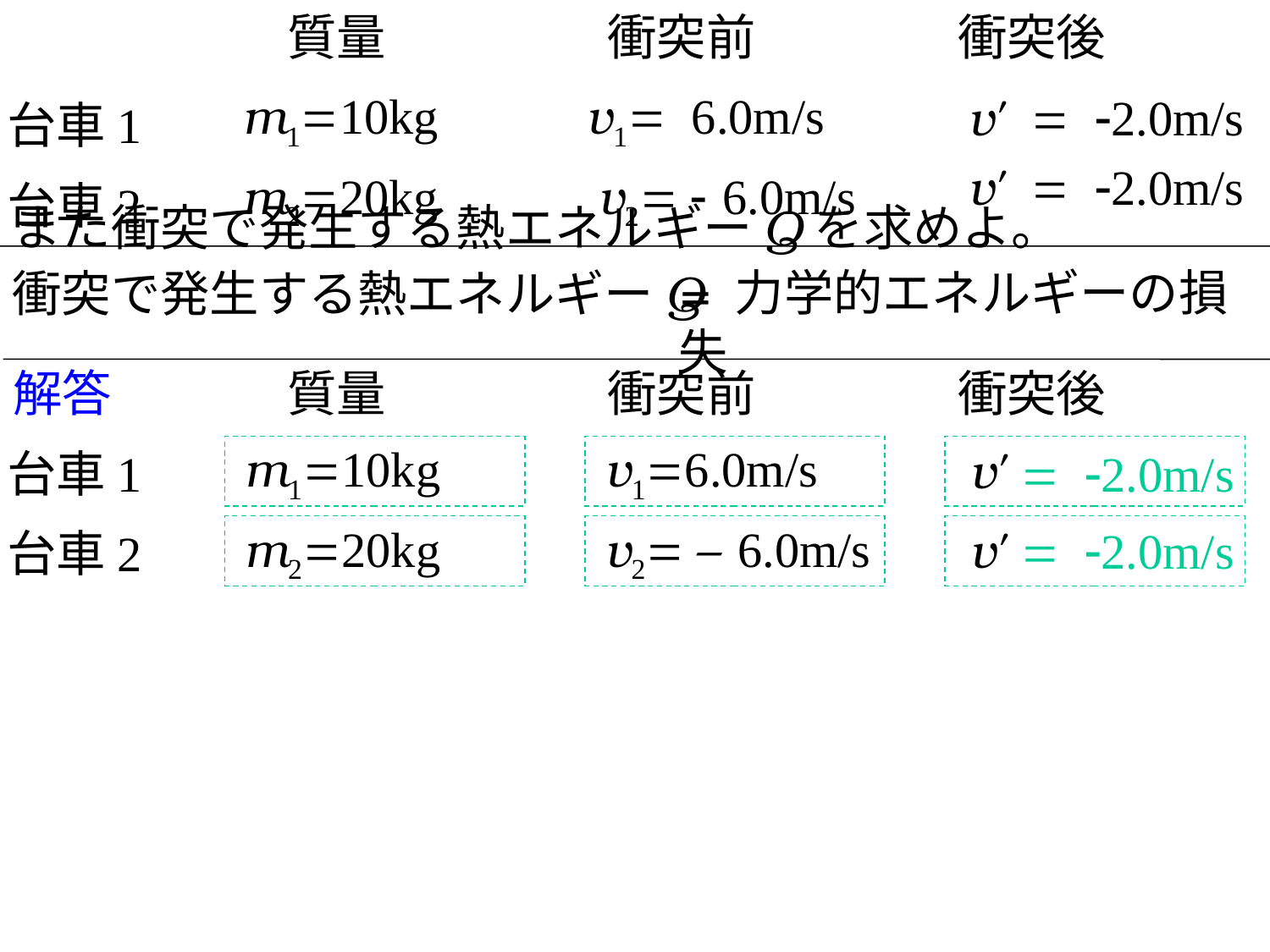

質量
衝突前
衝突後
m1=10kg
v1= 6.0m/s
v'
= −2.0m/s
台車1
v'
= −2.0m/s
m2=20kg
v2= − 6.0m/s
台車2

また衝突で発生する熱エネルギーQを求めよ。

= 力学的エネルギーの損失
衝突で発生する熱エネルギーQ
解答
質量
衝突前
衝突後
m1=10kg
v1=6.0m/s
v'
台車1

= −2.0m/s
m2=20kg
v2= – 6.0m/s
v'
= −2.0m/s
台車2